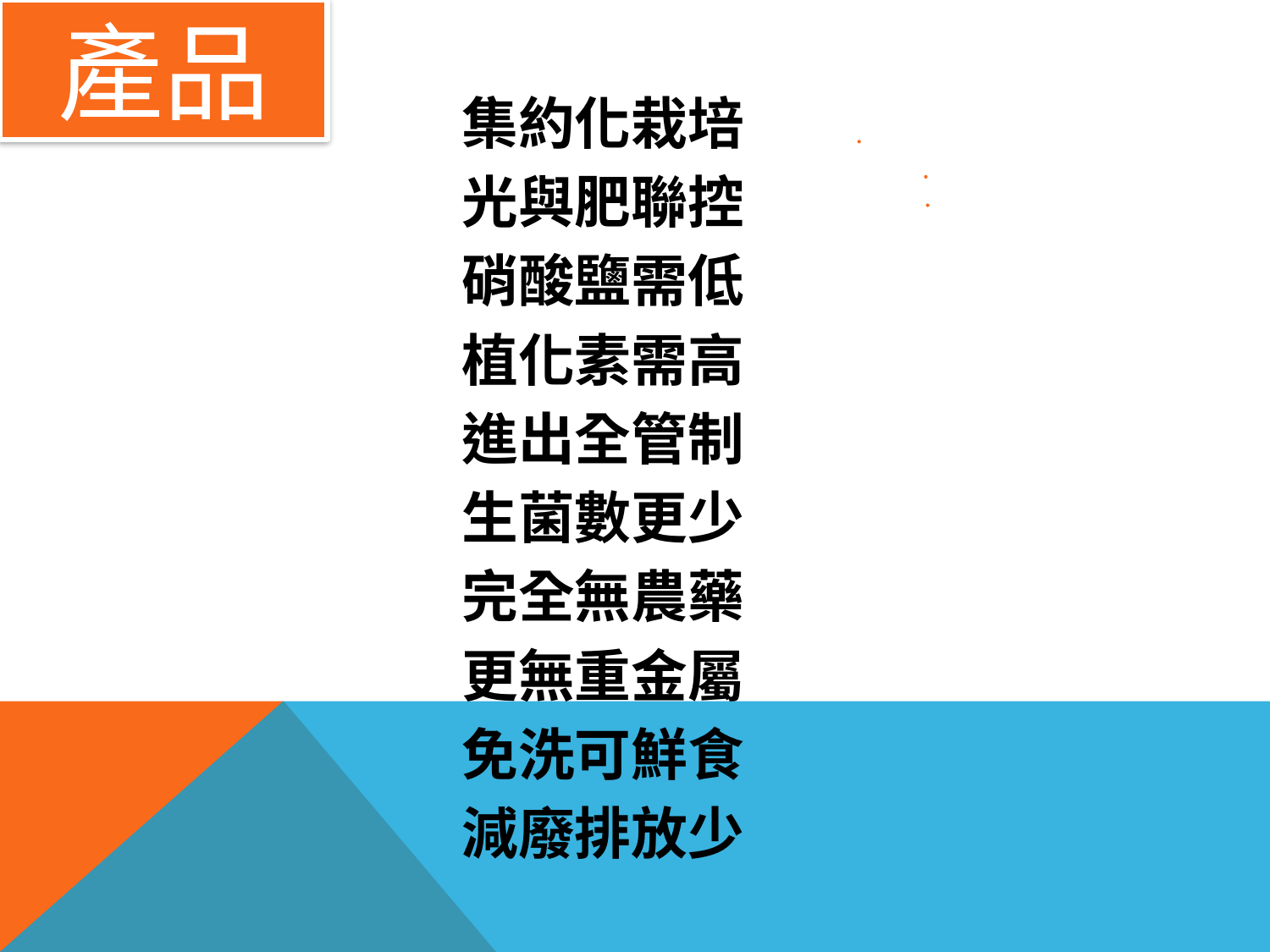

產品
工作
產品

集約化栽培
光與肥聯控
硝酸鹽需低
植化素需高
進出全管制
生菌數更少
完全無農藥
更無重金屬
免洗可鮮食
減廢排放少